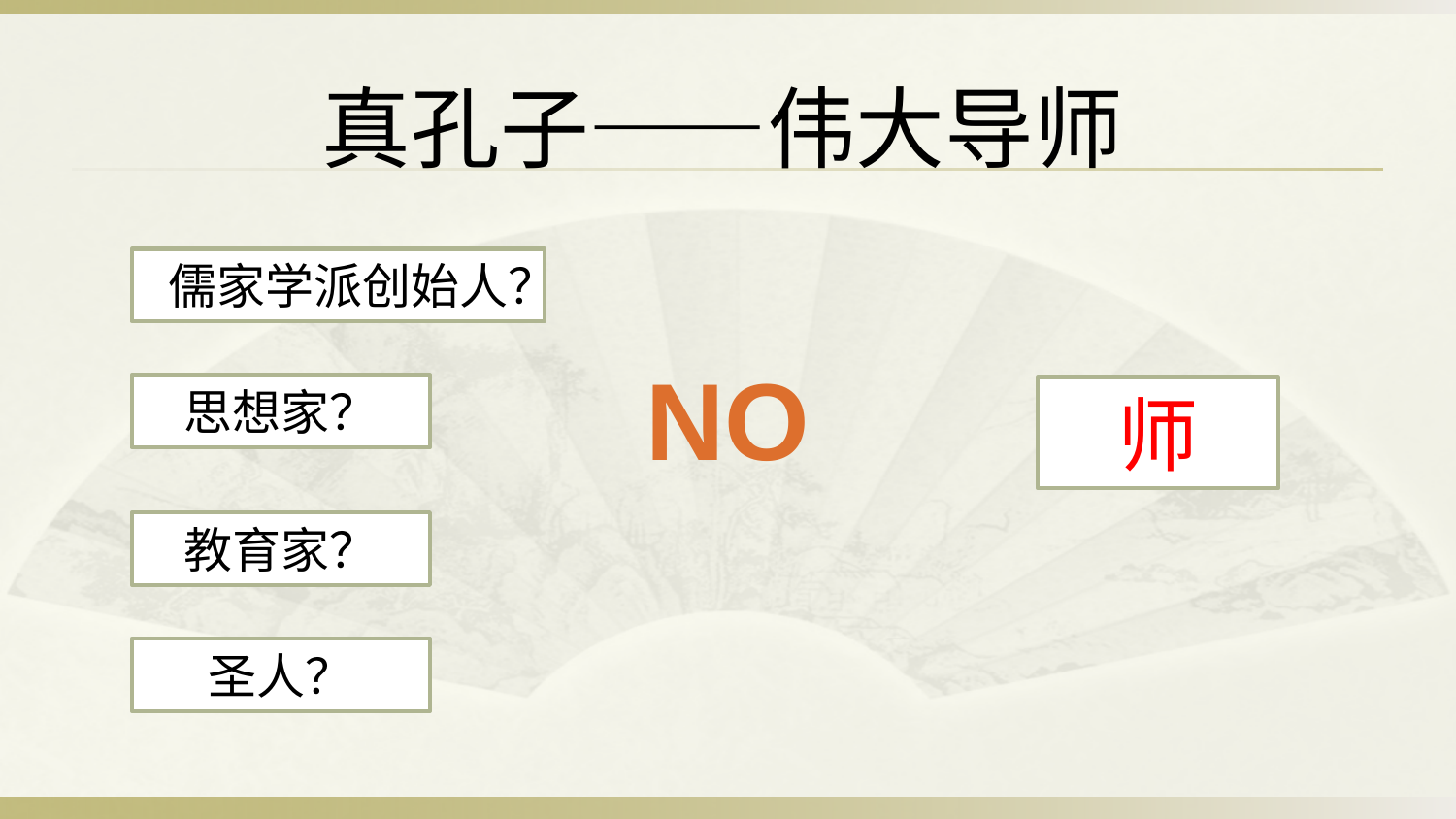

真孔子——伟大导师

儒家学派创始人？
NO
思想家？
师

教育家？
圣人？